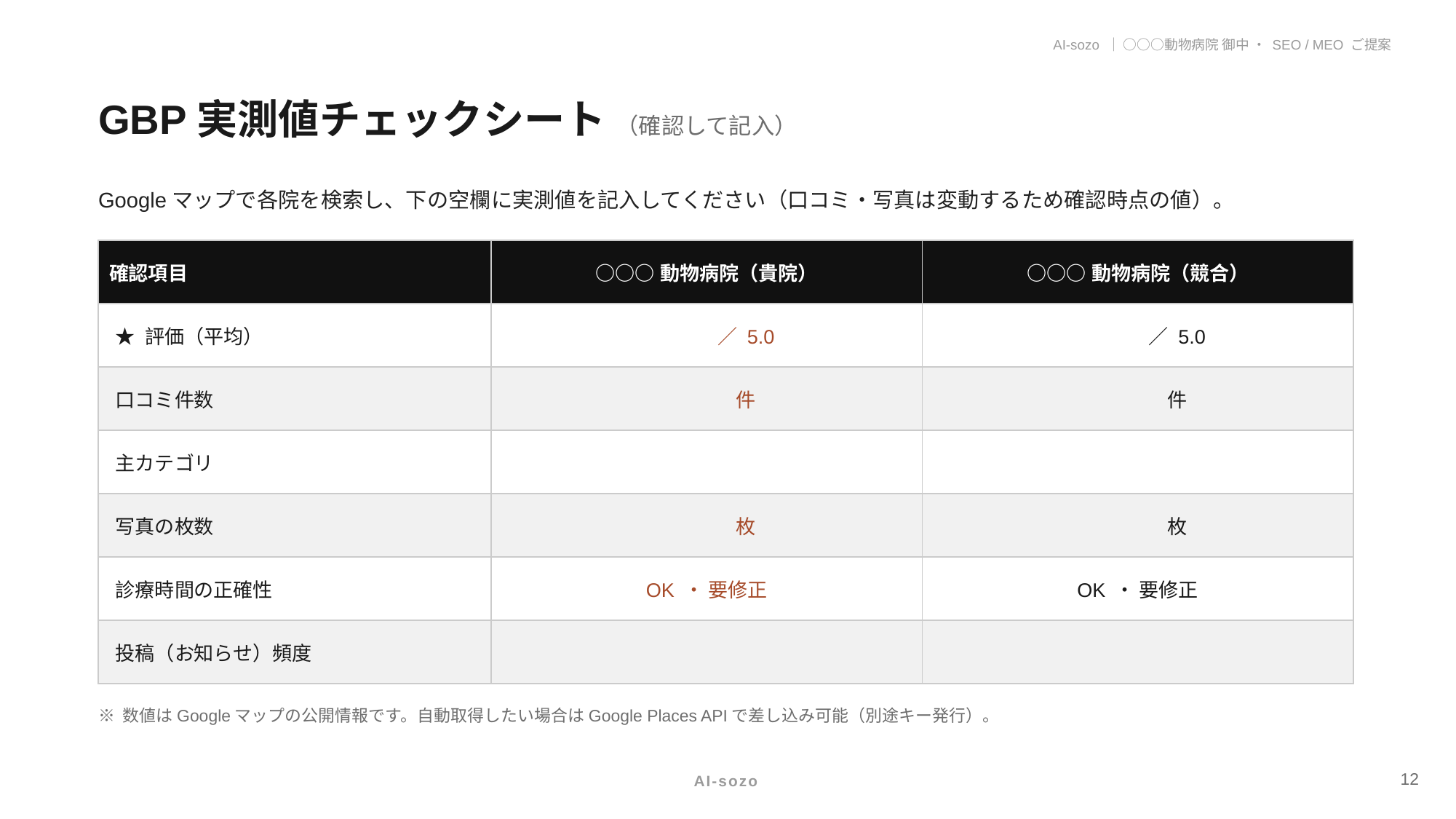

AI-sozo ｜ ○○○動物病院 御中 ・ SEO / MEO ご提案
GBP実測値チェックシート  （確認して記入）
Googleマップで各院を検索し、下の空欄に実測値を記入してください（口コミ・写真は変動するため確認時点の値）。
| 確認項目 | ○○○動物病院（貴院） | ○○○動物病院（競合） |
| --- | --- | --- |
| ★ 評価（平均） | ／ 5.0 | ／ 5.0 |
| 口コミ件数 | 件 | 件 |
| 主カテゴリ |  |  |
| 写真の枚数 | 枚 | 枚 |
| 診療時間の正確性 | OK ・ 要修正 | OK ・ 要修正 |
| 投稿（お知らせ）頻度 |  |  |
※ 数値はGoogleマップの公開情報です。自動取得したい場合はGoogle Places APIで差し込み可能（別途キー発行）。
12
AI-sozo